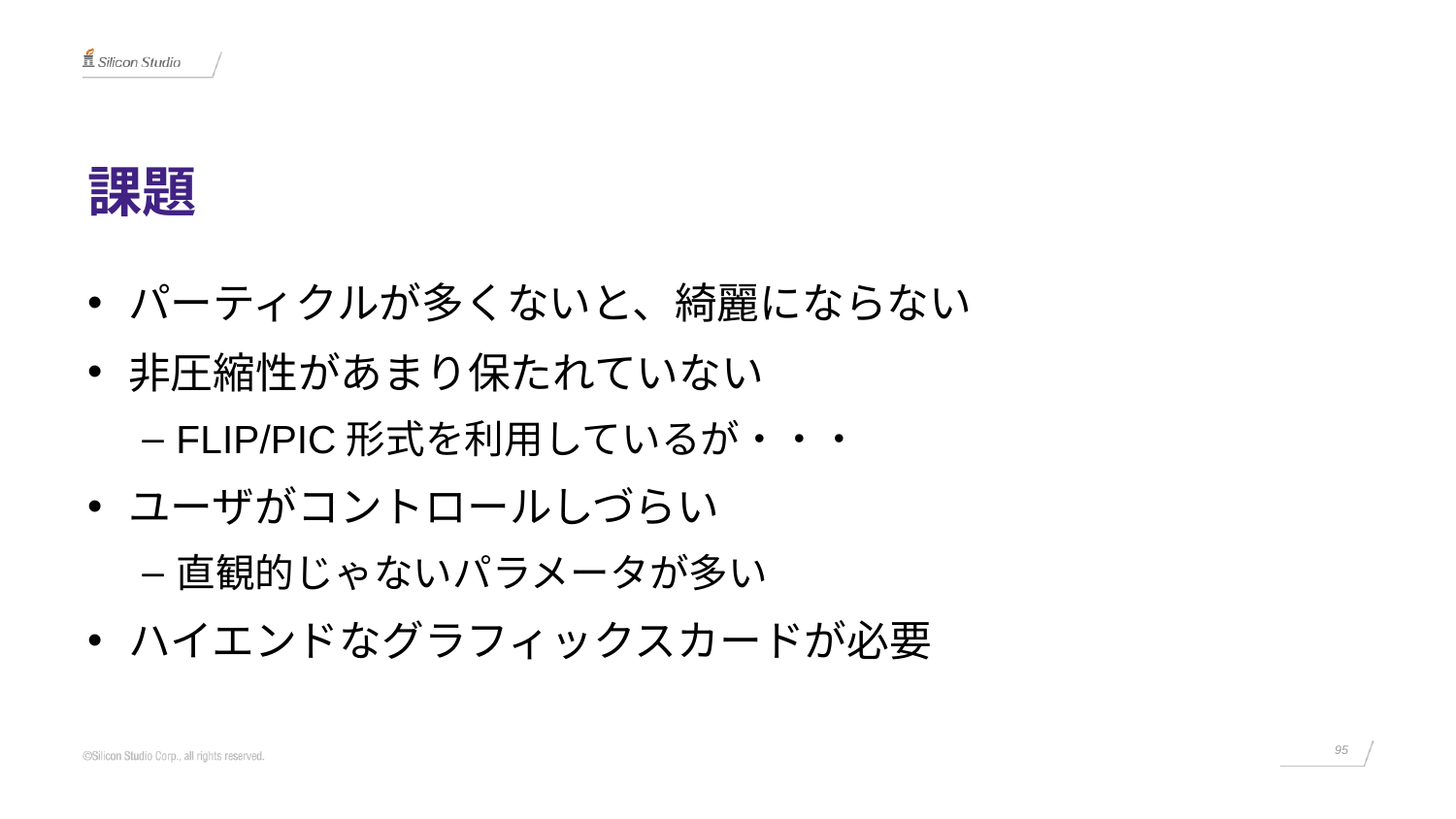

# 課題
パーティクルが多くないと、綺麗にならない
非圧縮性があまり保たれていない
FLIP/PIC形式を利用しているが・・・
ユーザがコントロールしづらい
直観的じゃないパラメータが多い
ハイエンドなグラフィックスカードが必要
95